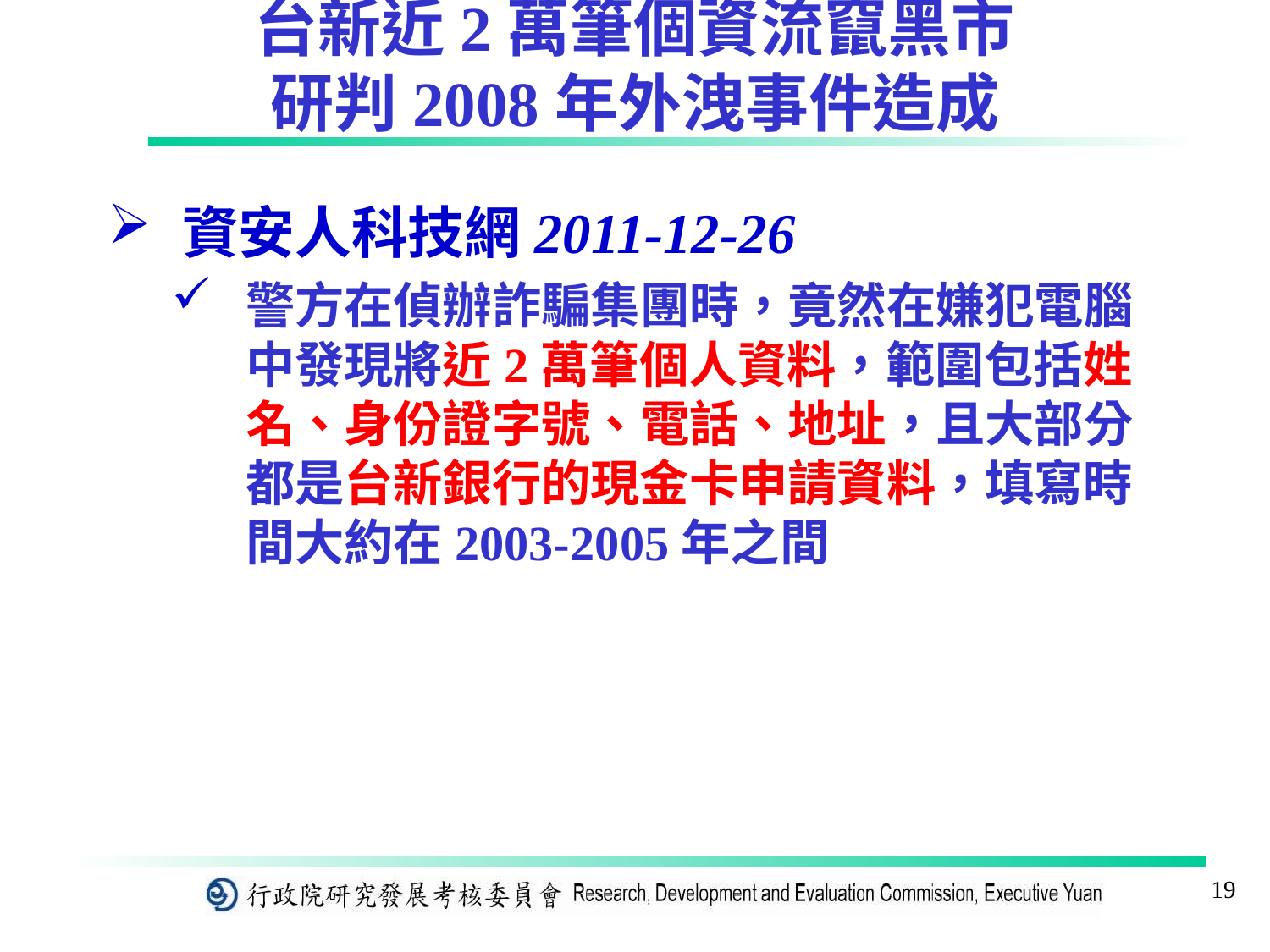

# 台新近2萬筆個資流竄黑市 研判2008年外洩事件造成
資安人科技網2011-12-26
警方在偵辦詐騙集團時，竟然在嫌犯電腦中發現將近2萬筆個人資料，範圍包括姓名、身份證字號、電話、地址，且大部分都是台新銀行的現金卡申請資料，填寫時間大約在2003-2005年之間
19